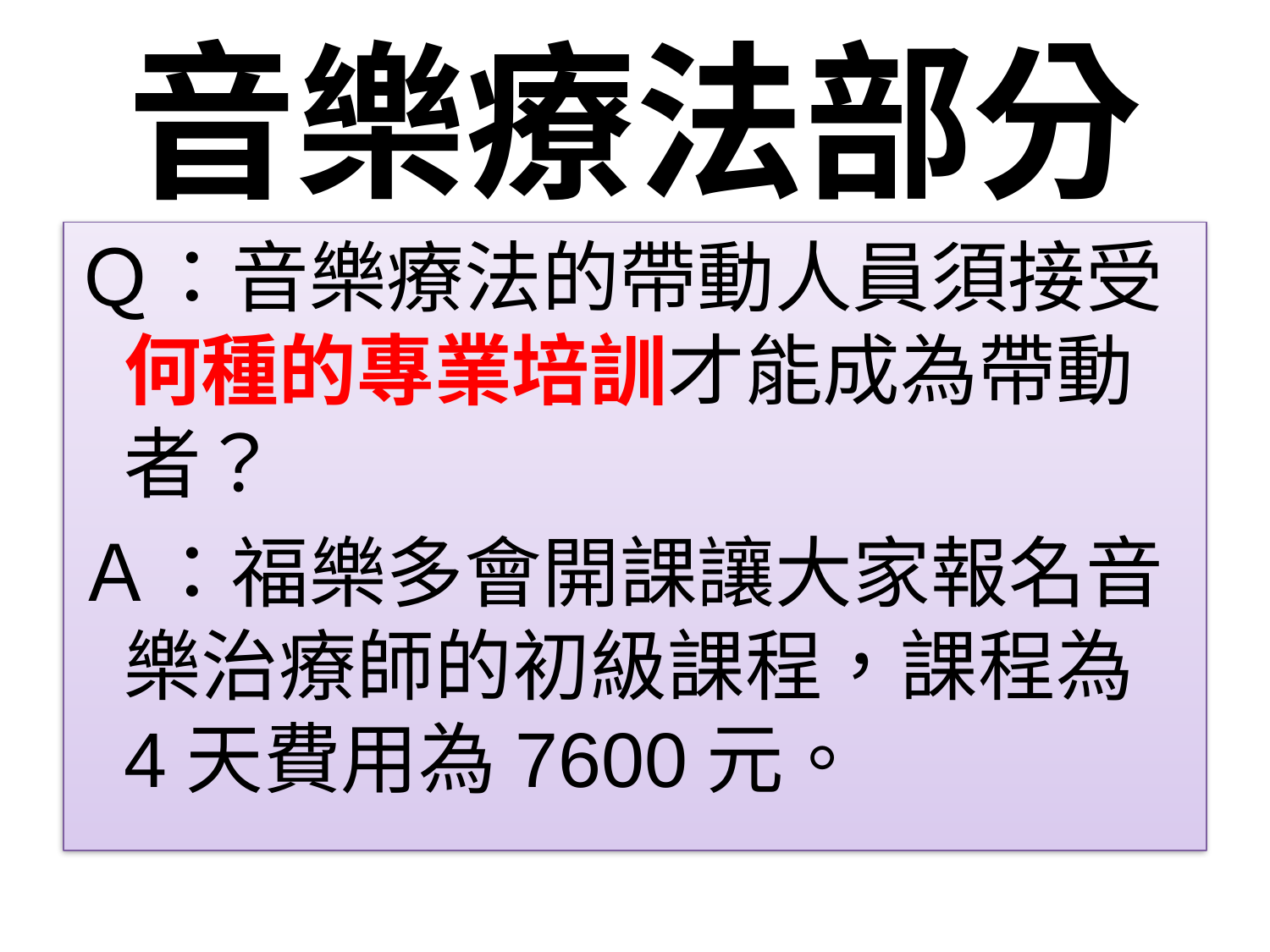

# 音樂療法部分
Ｑ：音樂療法的帶動人員須接受何種的專業培訓才能成為帶動者？
Ａ：福樂多會開課讓大家報名音樂治療師的初級課程，課程為4天費用為7600元。